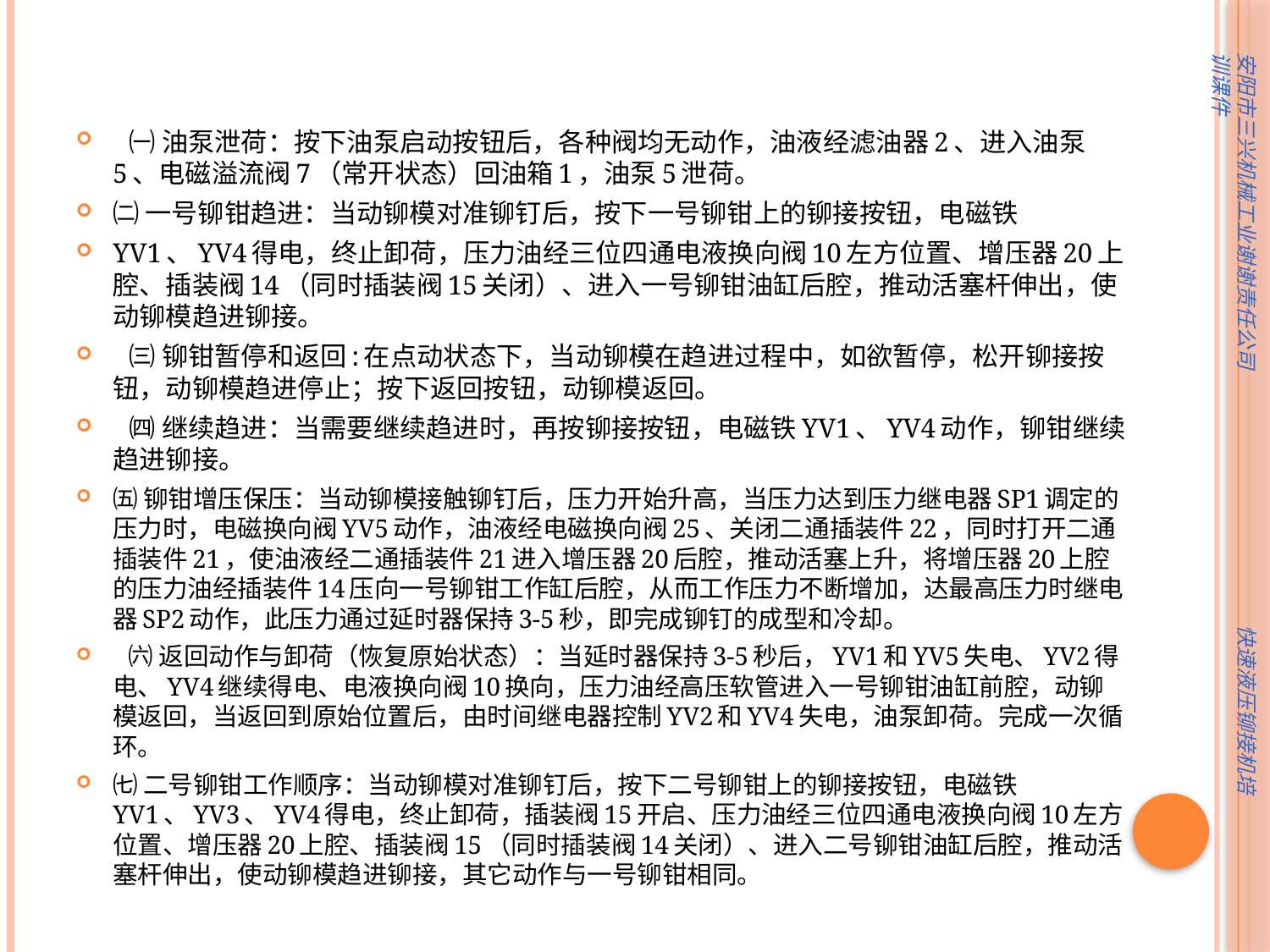

#
  ㈠ 油泵泄荷：按下油泵启动按钮后，各种阀均无动作，油液经滤油器2、进入油泵5、电磁溢流阀7（常开状态）回油箱1，油泵5泄荷。
㈡ 一号铆钳趋进：当动铆模对准铆钉后，按下一号铆钳上的铆接按钮，电磁铁
YV1、YV4得电，终止卸荷，压力油经三位四通电液换向阀10左方位置、增压器20上腔、插装阀14（同时插装阀15关闭）、进入一号铆钳油缸后腔，推动活塞杆伸出，使动铆模趋进铆接。
  ㈢ 铆钳暂停和返回:在点动状态下，当动铆模在趋进过程中，如欲暂停，松开铆接按钮，动铆模趋进停止；按下返回按钮，动铆模返回。
  ㈣ 继续趋进：当需要继续趋进时，再按铆接按钮，电磁铁YV1、YV4动作，铆钳继续趋进铆接。
㈤ 铆钳增压保压：当动铆模接触铆钉后，压力开始升高，当压力达到压力继电器SP1调定的压力时，电磁换向阀YV5动作，油液经电磁换向阀25、关闭二通插装件22，同时打开二通插装件21，使油液经二通插装件21进入增压器20后腔，推动活塞上升，将增压器20上腔的压力油经插装件14压向一号铆钳工作缸后腔，从而工作压力不断增加，达最高压力时继电器SP2动作，此压力通过延时器保持3-5秒，即完成铆钉的成型和冷却。
  ㈥ 返回动作与卸荷（恢复原始状态）：当延时器保持3-5秒后，YV1和YV5失电、YV2得电、YV4继续得电、电液换向阀10换向，压力油经高压软管进入一号铆钳油缸前腔，动铆模返回，当返回到原始位置后，由时间继电器控制YV2和YV4失电，油泵卸荷。完成一次循环。
㈦ 二号铆钳工作顺序：当动铆模对准铆钉后，按下二号铆钳上的铆接按钮，电磁铁YV1、YV3、YV4得电，终止卸荷，插装阀15开启、压力油经三位四通电液换向阀10左方位置、增压器20上腔、插装阀15（同时插装阀14关闭）、进入二号铆钳油缸后腔，推动活塞杆伸出，使动铆模趋进铆接，其它动作与一号铆钳相同。
安阳市三兴机械工业谢谢责任公司                                       快速液压铆接机培训课件